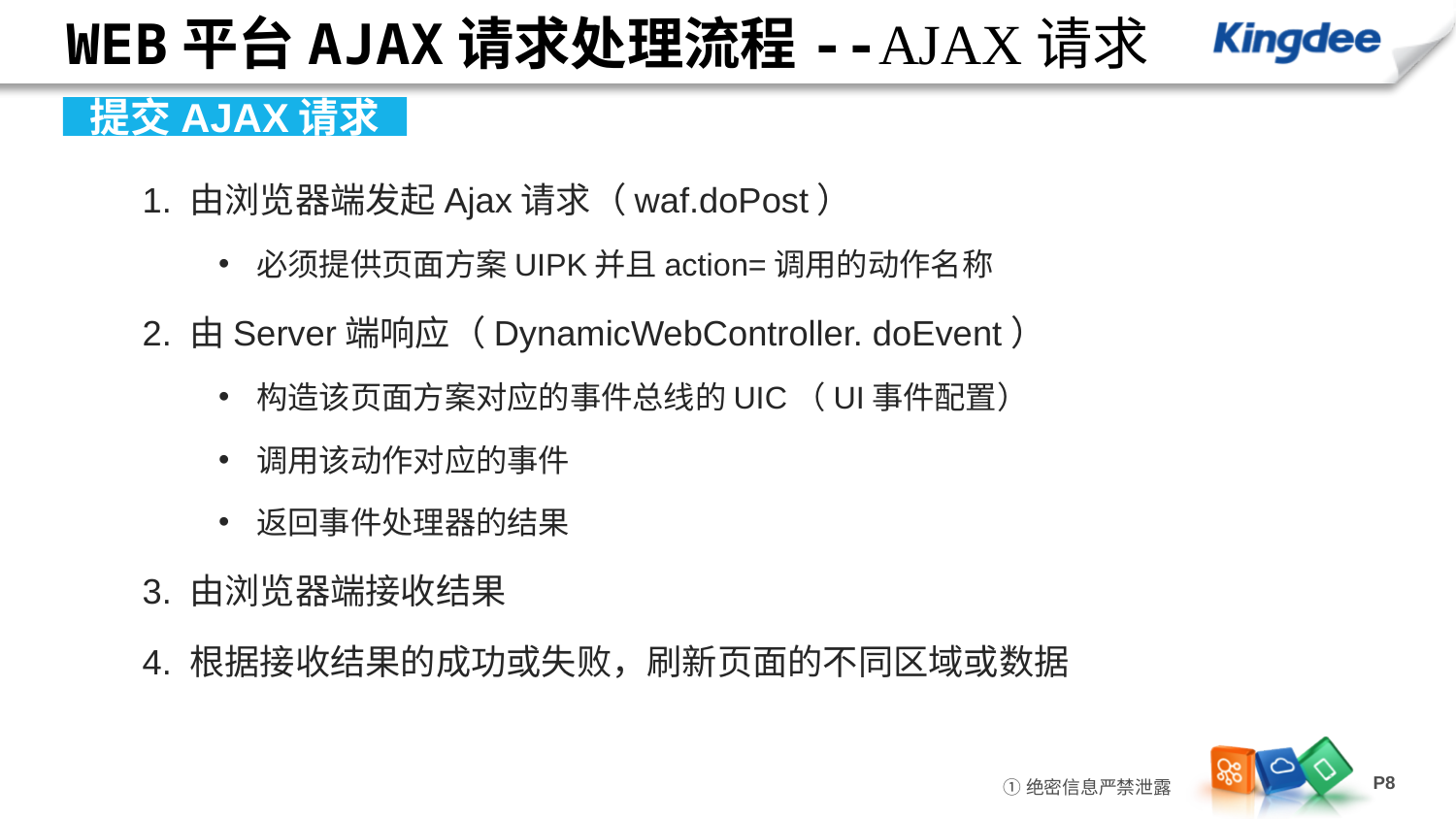

# WEB平台AJAX请求处理流程--AJAX请求
提交AJAX请求

1. 由浏览器端发起Ajax请求（waf.doPost）
必须提供页面方案UIPK并且action=调用的动作名称
2. 由Server端响应（DynamicWebController. doEvent）
构造该页面方案对应的事件总线的UIC（UI事件配置）
调用该动作对应的事件
返回事件处理器的结果
3. 由浏览器端接收结果
4. 根据接收结果的成功或失败，刷新页面的不同区域或数据